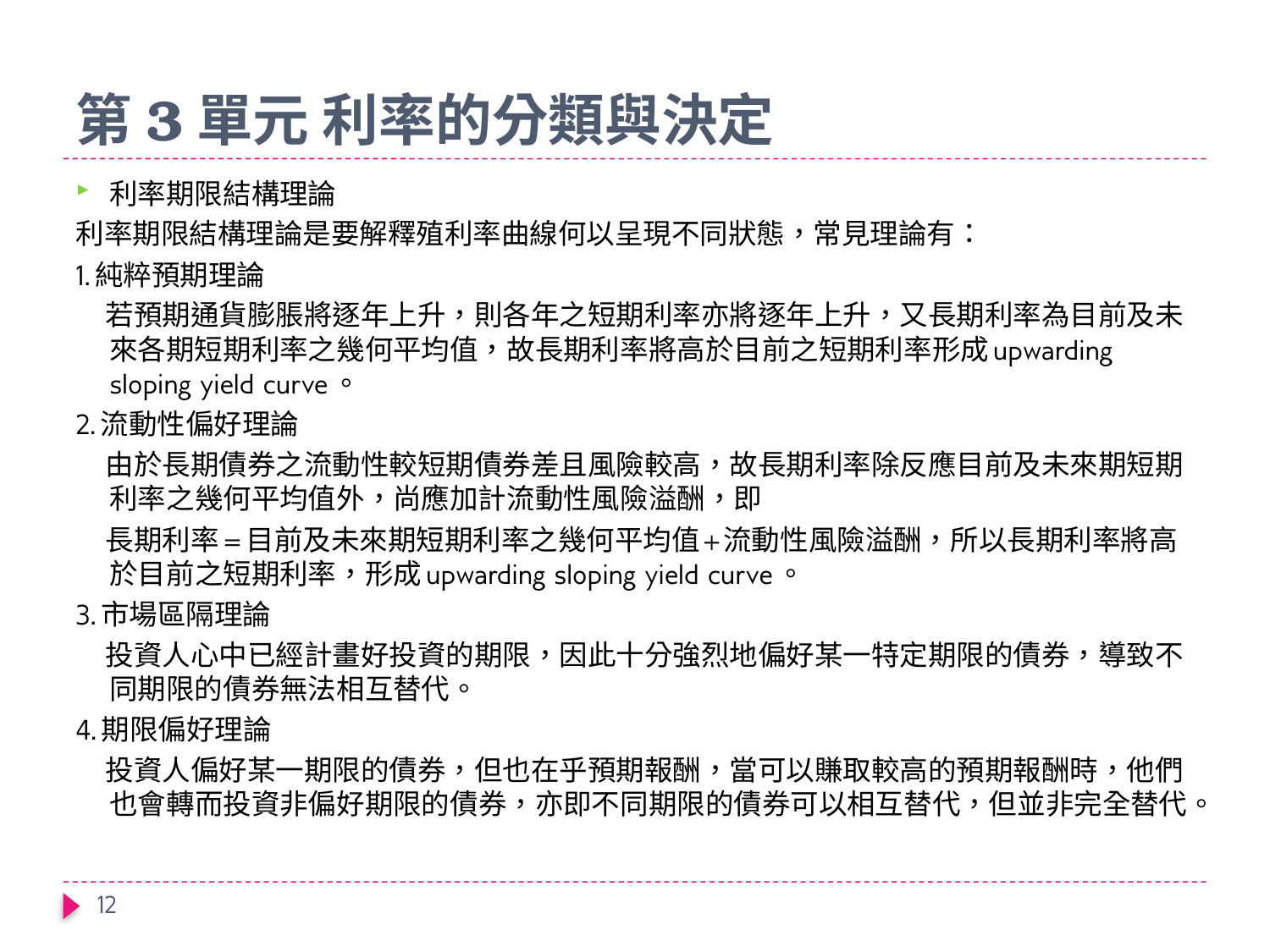

# 第3單元 利率的分類與決定
利率期限結構理論
利率期限結構理論是要解釋殖利率曲線何以呈現不同狀態，常見理論有：
1.純粹預期理論
    若預期通貨膨脹將逐年上升，則各年之短期利率亦將逐年上升，又長期利率為目前及未來各期短期利率之幾何平均值，故長期利率將高於目前之短期利率形成upwarding sloping yield curve。
2.流動性偏好理論
    由於長期債券之流動性較短期債券差且風險較高，故長期利率除反應目前及未來期短期利率之幾何平均值外，尚應加計流動性風險溢酬，即
    長期利率=目前及未來期短期利率之幾何平均值+流動性風險溢酬，所以長期利率將高於目前之短期利率，形成upwarding sloping yield curve。
3.市場區隔理論
    投資人心中已經計畫好投資的期限，因此十分強烈地偏好某一特定期限的債券，導致不同期限的債券無法相互替代。
4.期限偏好理論
    投資人偏好某一期限的債券，但也在乎預期報酬，當可以賺取較高的預期報酬時，他們也會轉而投資非偏好期限的債券，亦即不同期限的債券可以相互替代，但並非完全替代。
12